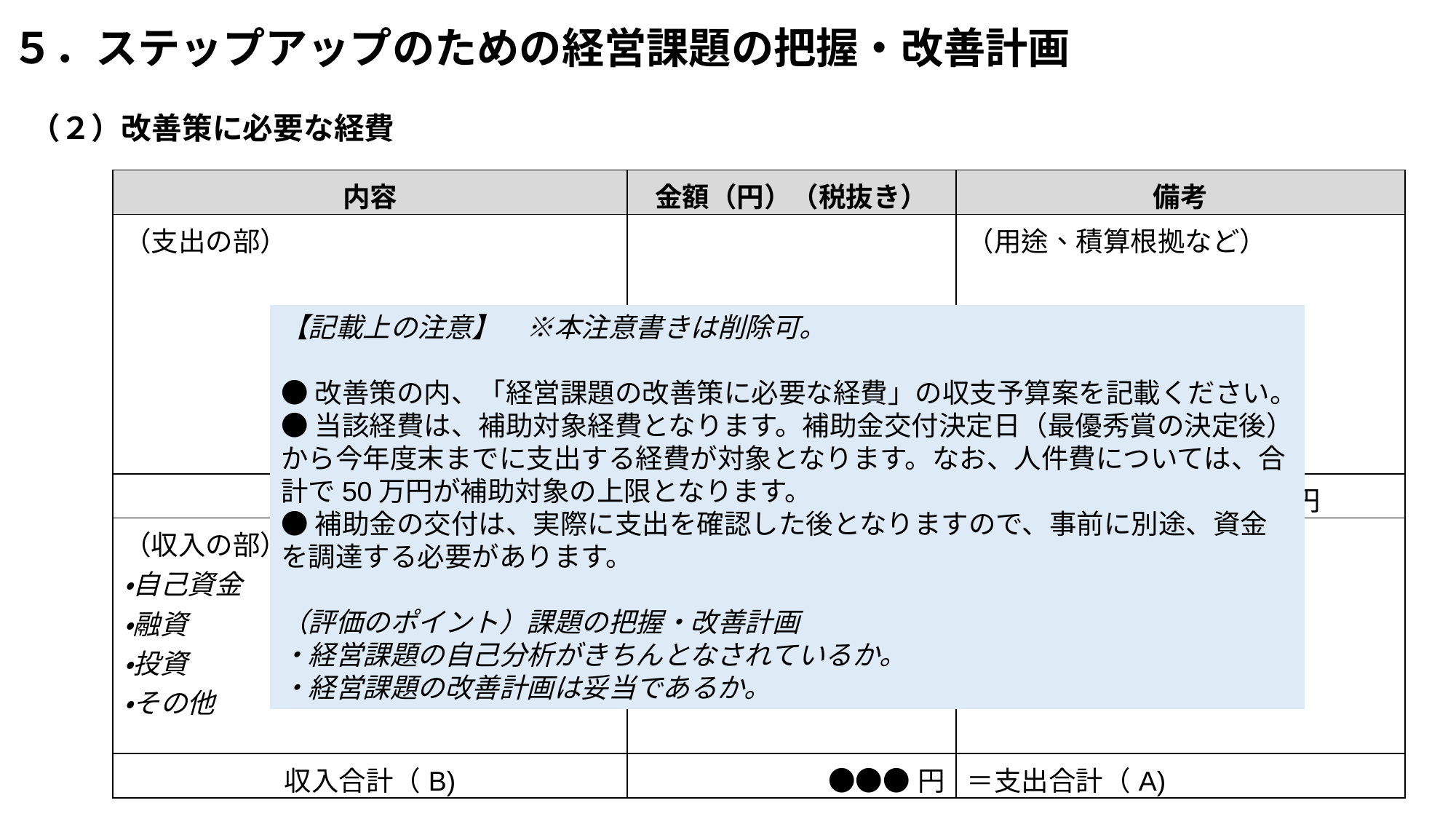

# ５．ステップアップのための経営課題の把握・改善計画
（２）改善策に必要な経費
| 内容 | 金額（円）（税抜き） | 備考 |
| --- | --- | --- |
| （支出の部） |  | （用途、積算根拠など） |
| 支出合計（A) | ●●●円 | ・・・補助申請額≦2,000,000円 |
| （収入の部）　 ・自己資金 ・融資 ・投資 ・その他 | ●●円 ●●円 ●●円 ●●円 | （調達先、確定状況など） |
| 収入合計（B) | ●●●円 | ＝支出合計（A) |
【記載上の注意】　※本注意書きは削除可。

●改善策の内、「経営課題の改善策に必要な経費」の収支予算案を記載ください。
●当該経費は、補助対象経費となります。補助金交付決定日（最優秀賞の決定後）から今年度末までに支出する経費が対象となります。なお、人件費については、合計で50万円が補助対象の上限となります。
●補助金の交付は、実際に支出を確認した後となりますので、事前に別途、資金を調達する必要があります。

（評価のポイント）課題の把握・改善計画
・経営課題の自己分析がきちんとなされているか。
・経営課題の改善計画は妥当であるか。